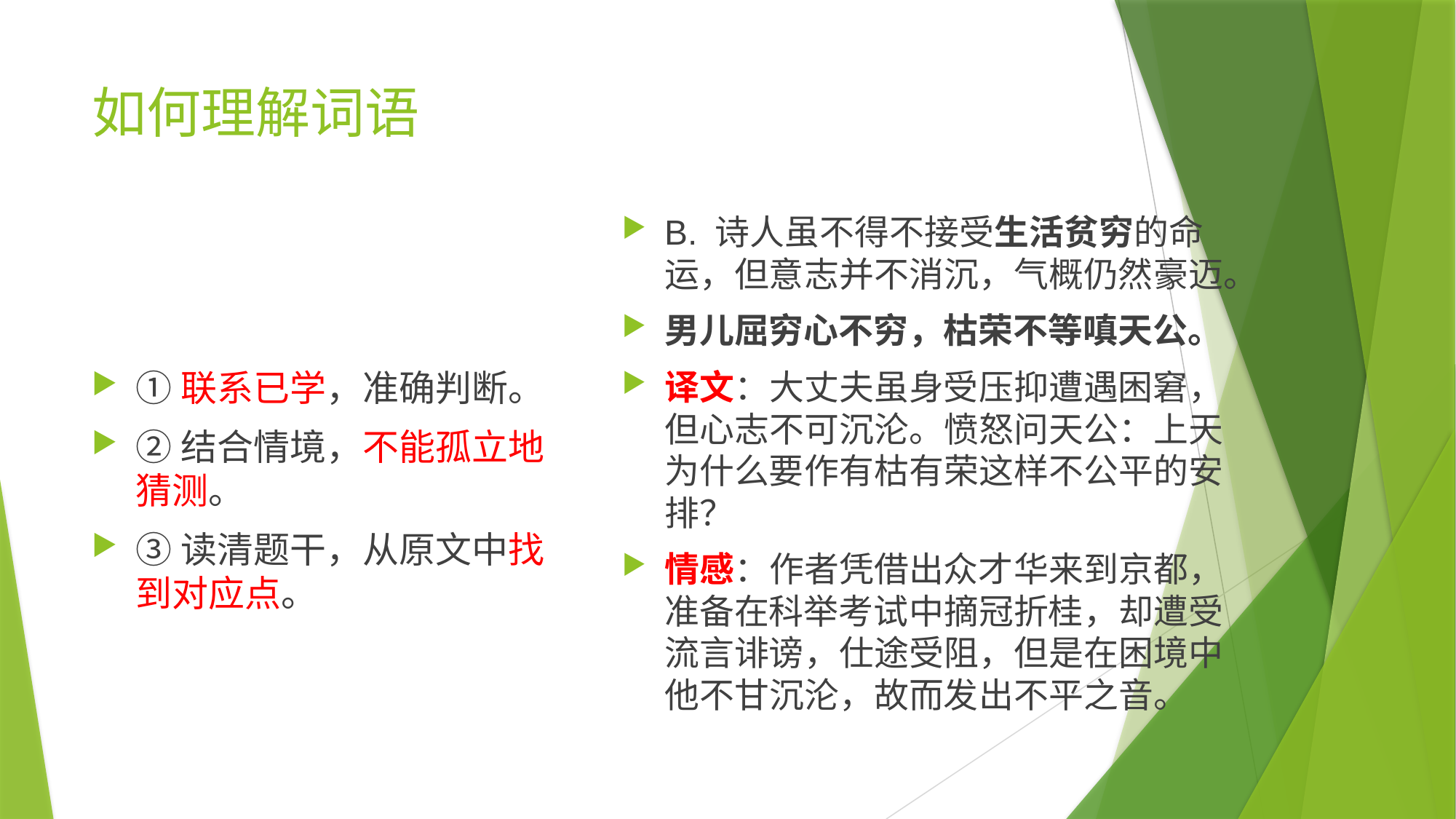

# 如何理解词语
B. 诗人虽不得不接受生活贫穷的命运，但意志并不消沉，气概仍然豪迈。
男儿屈穷心不穷，枯荣不等嗔天公。
译文：大丈夫虽身受压抑遭遇困窘，但心志不可沉沦。愤怒问天公：上天为什么要作有枯有荣这样不公平的安排？
情感：作者凭借出众才华来到京都，准备在科举考试中摘冠折桂，却遭受流言诽谤，仕途受阻，但是在困境中他不甘沉沦，故而发出不平之音。
①联系已学，准确判断。
②结合情境，不能孤立地猜测。
③读清题干，从原文中找到对应点。